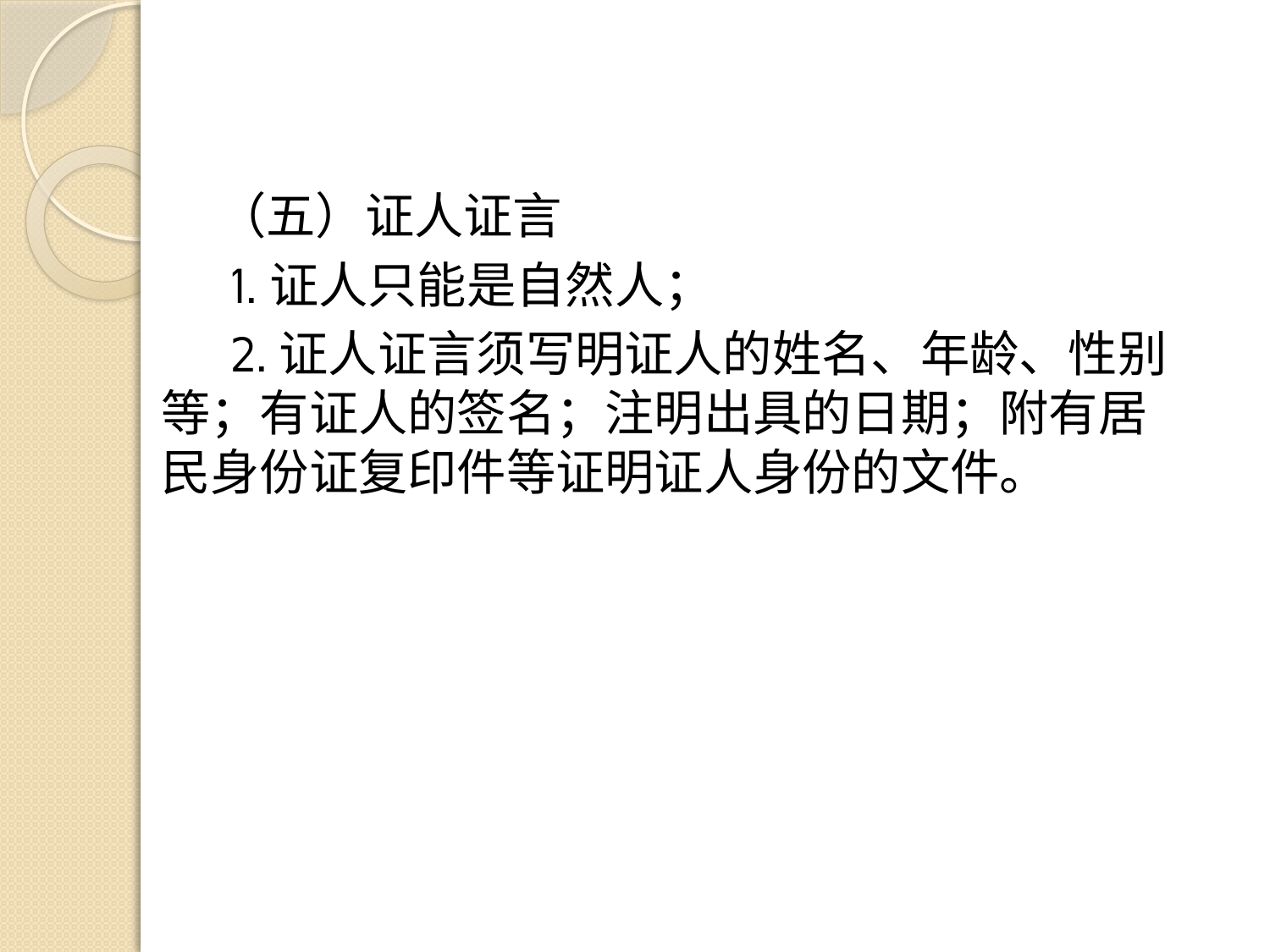

#
       （五）证人证言
       1.证人只能是自然人；
       2.证人证言须写明证人的姓名、年龄、性别等；有证人的签名；注明出具的日期；附有居民身份证复印件等证明证人身份的文件。